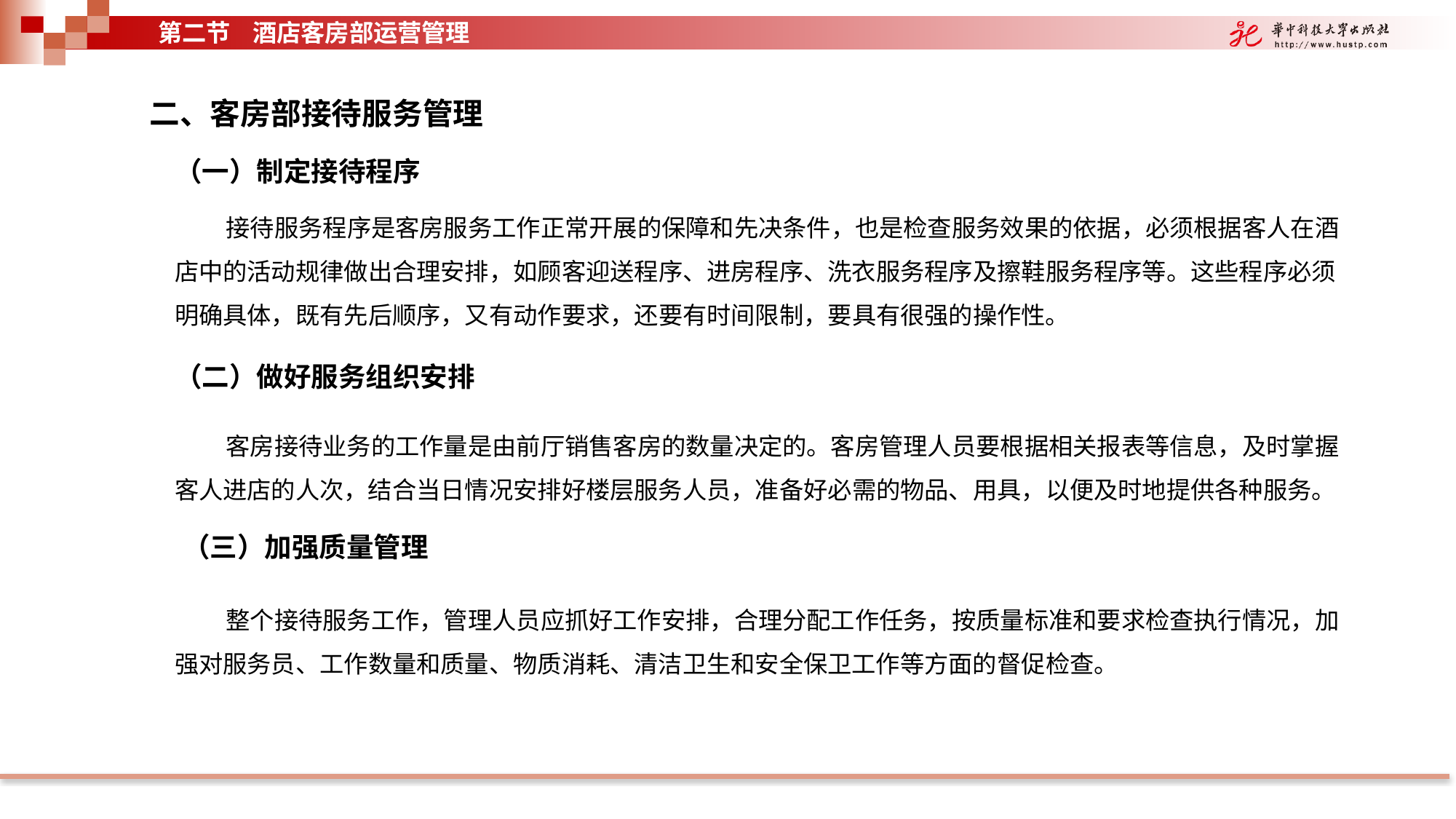

第二节    酒店客房部运营管理
二、客房部接待服务管理
（一）制定接待程序
接待服务程序是客房服务工作正常开展的保障和先决条件，也是检查服务效果的依据，必须根据客人在酒店中的活动规律做出合理安排，如顾客迎送程序、进房程序、洗衣服务程序及擦鞋服务程序等。这些程序必须明确具体，既有先后顺序，又有动作要求，还要有时间限制，要具有很强的操作性。

客房接待业务的工作量是由前厅销售客房的数量决定的。客房管理人员要根据相关报表等信息，及时掌握客人进店的人次，结合当日情况安排好楼层服务人员，准备好必需的物品、用具，以便及时地提供各种服务。

整个接待服务工作，管理人员应抓好工作安排，合理分配工作任务，按质量标准和要求检查执行情况，加强对服务员、工作数量和质量、物质消耗、清洁卫生和安全保卫工作等方面的督促检查。
（二）做好服务组织安排
（三）加强质量管理